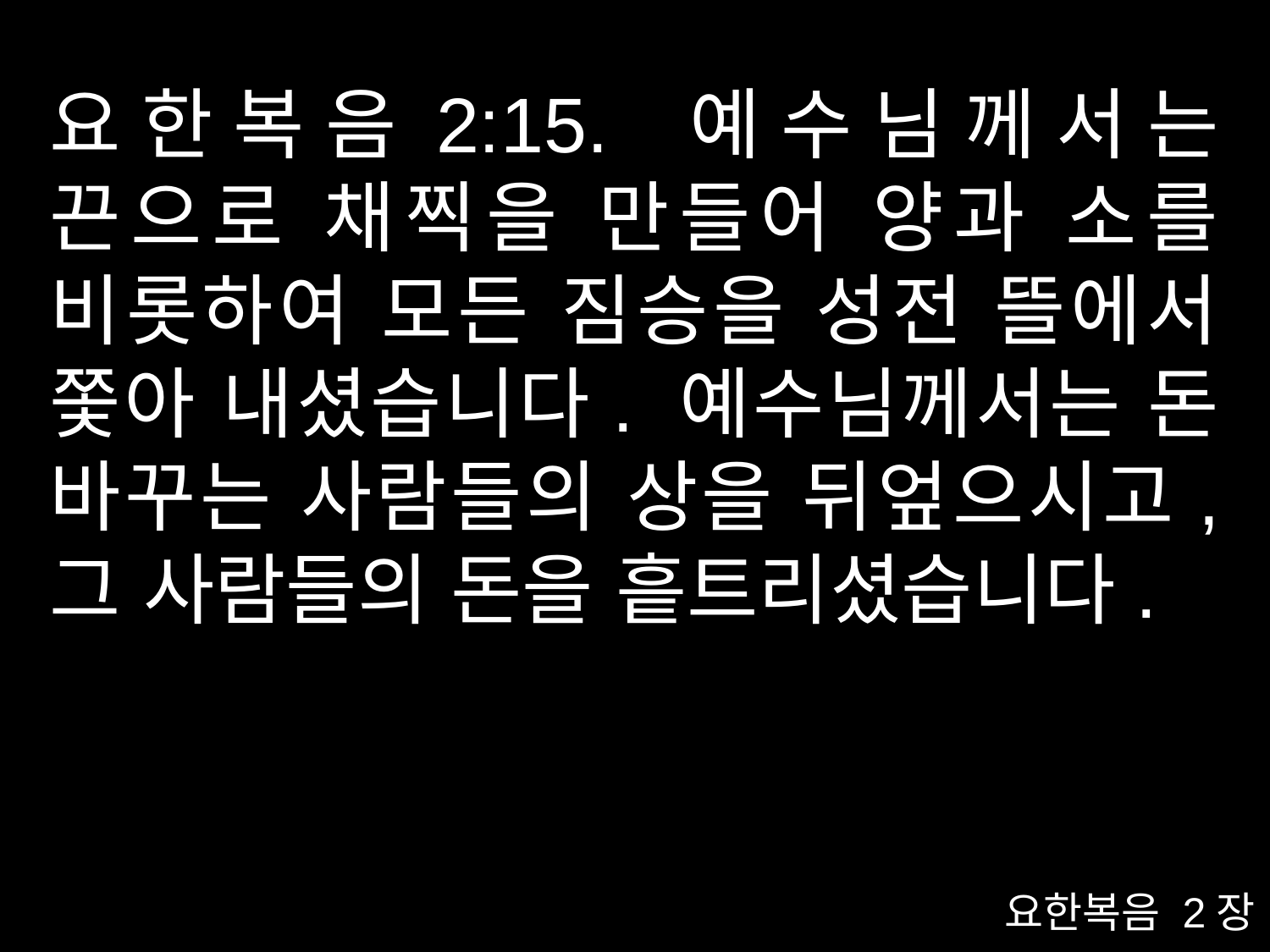

# 요한복음2:15. 예수님께서는 끈으로 채찍을 만들어 양과 소를 비롯하여 모든 짐승을 성전 뜰에서 쫓아 내셨습니다. 예수님께서는 돈 바꾸는 사람들의 상을 뒤엎으시고, 그 사람들의 돈을 흩트리셨습니다.
요한복음 2장